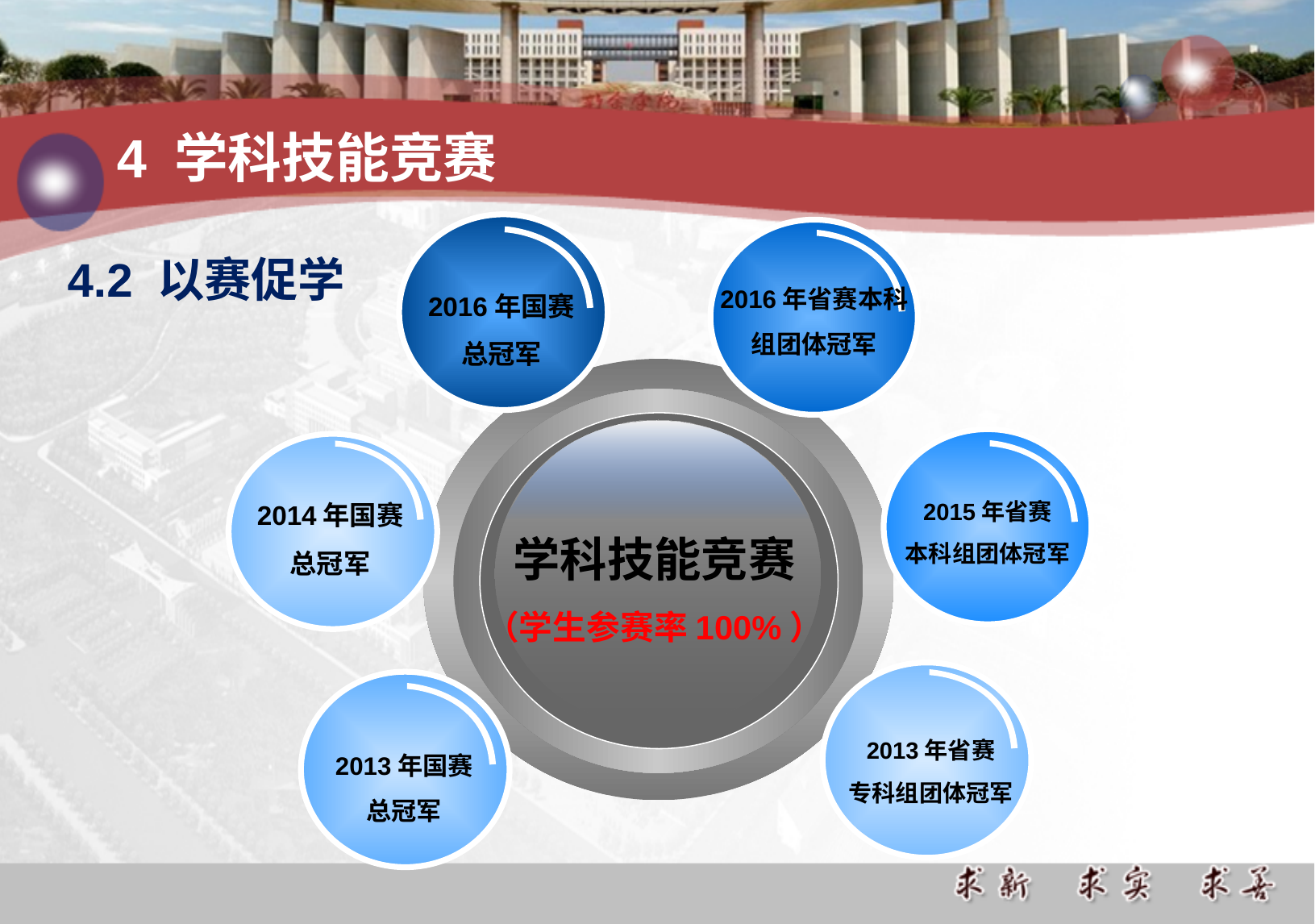

4 学科技能竞赛
# 4.2 以赛促学

2016年国赛总冠军

2016年省赛本科组团体冠军

学科技能竞赛
（学生参赛率100%）

2015年省赛
本科组团体冠军

2014年国赛总冠军

2013年省赛
专科组团体冠军

2013年国赛
总冠军